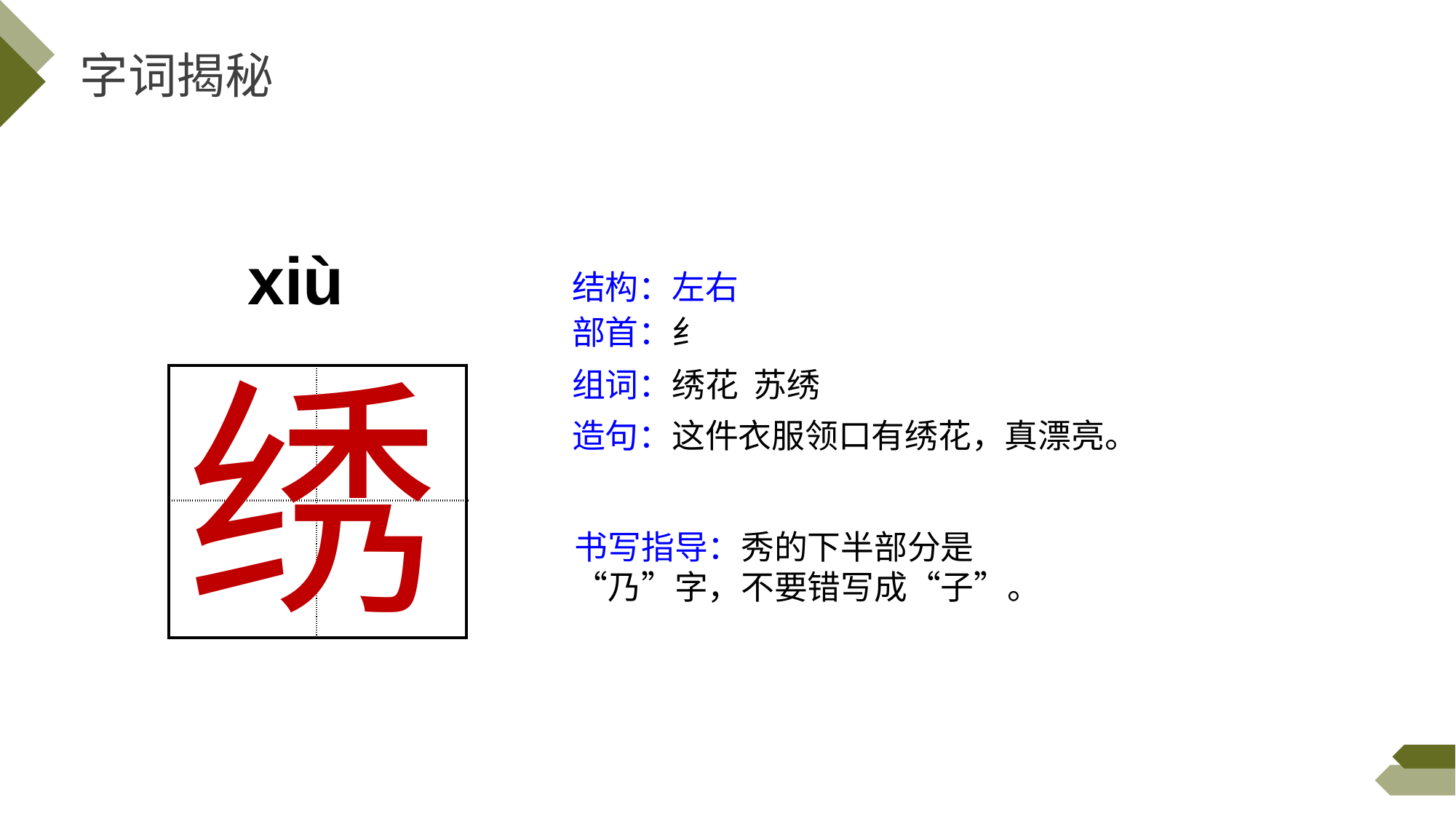

字词揭秘
xiù
结构：左右
部首：纟
绣
组词：绣花  苏绣
|  |  |
| --- | --- |
|  |  |
造句：这件衣服领口有绣花，真漂亮。

书写指导：秀的下半部分是“乃”字，不要错写成“子”。